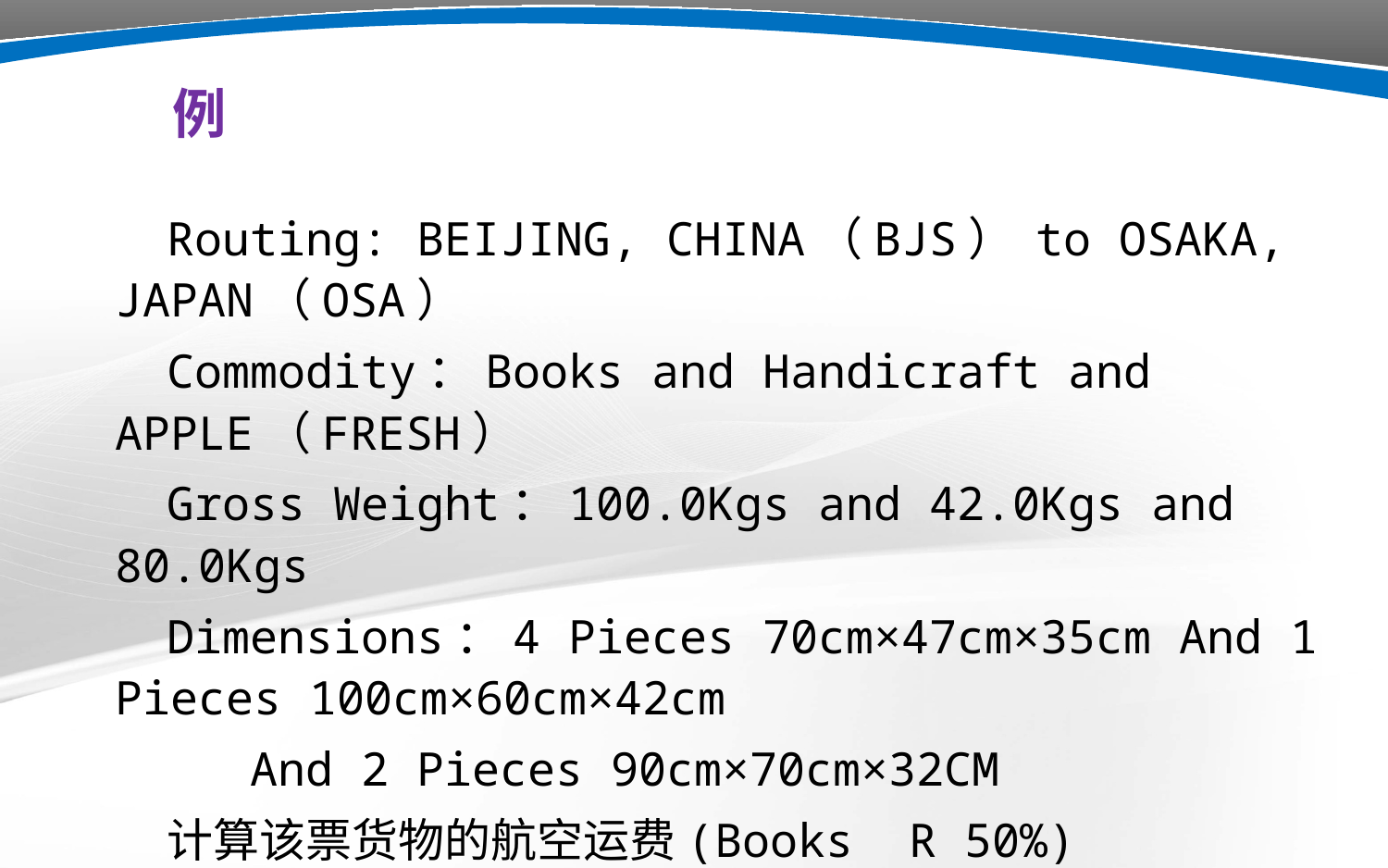

例
Routing: BEIJING, CHINA（BJS） to OSAKA, JAPAN（OSA）
Commodity：Books and Handicraft and APPLE（FRESH）
Gross Weight：100.0Kgs and 42.0Kgs and 80.0Kgs
Dimensions：4 Pieces 70cm×47cm×35cm And 1 Pieces 100cm×60cm×42cm
   And 2 Pieces 90cm×70cm×32CM
计算该票货物的航空运费(Books  R 50%)